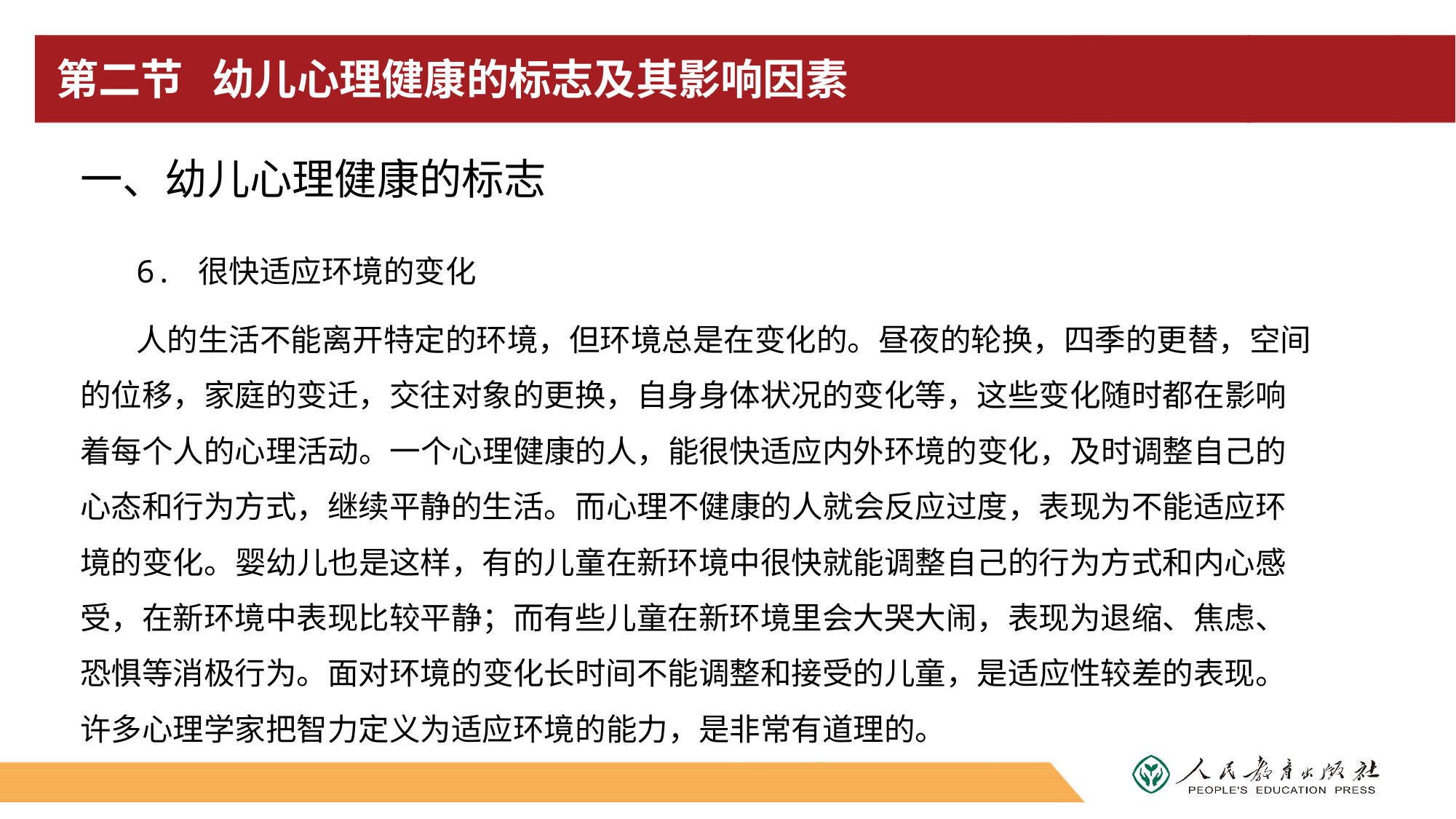

# 第二节   幼儿心理健康的标志及其影响因素
一、幼儿心理健康的标志
6. 很快适应环境的变化
人的生活不能离开特定的环境，但环境总是在变化的。昼夜的轮换，四季的更替，空间的位移，家庭的变迁，交往对象的更换，自身身体状况的变化等，这些变化随时都在影响着每个人的心理活动。一个心理健康的人，能很快适应内外环境的变化，及时调整自己的心态和行为方式，继续平静的生活。而心理不健康的人就会反应过度，表现为不能适应环境的变化。婴幼儿也是这样，有的儿童在新环境中很快就能调整自己的行为方式和内心感受，在新环境中表现比较平静；而有些儿童在新环境里会大哭大闹，表现为退缩、焦虑、恐惧等消极行为。面对环境的变化长时间不能调整和接受的儿童，是适应性较差的表现。许多心理学家把智力定义为适应环境的能力，是非常有道理的。